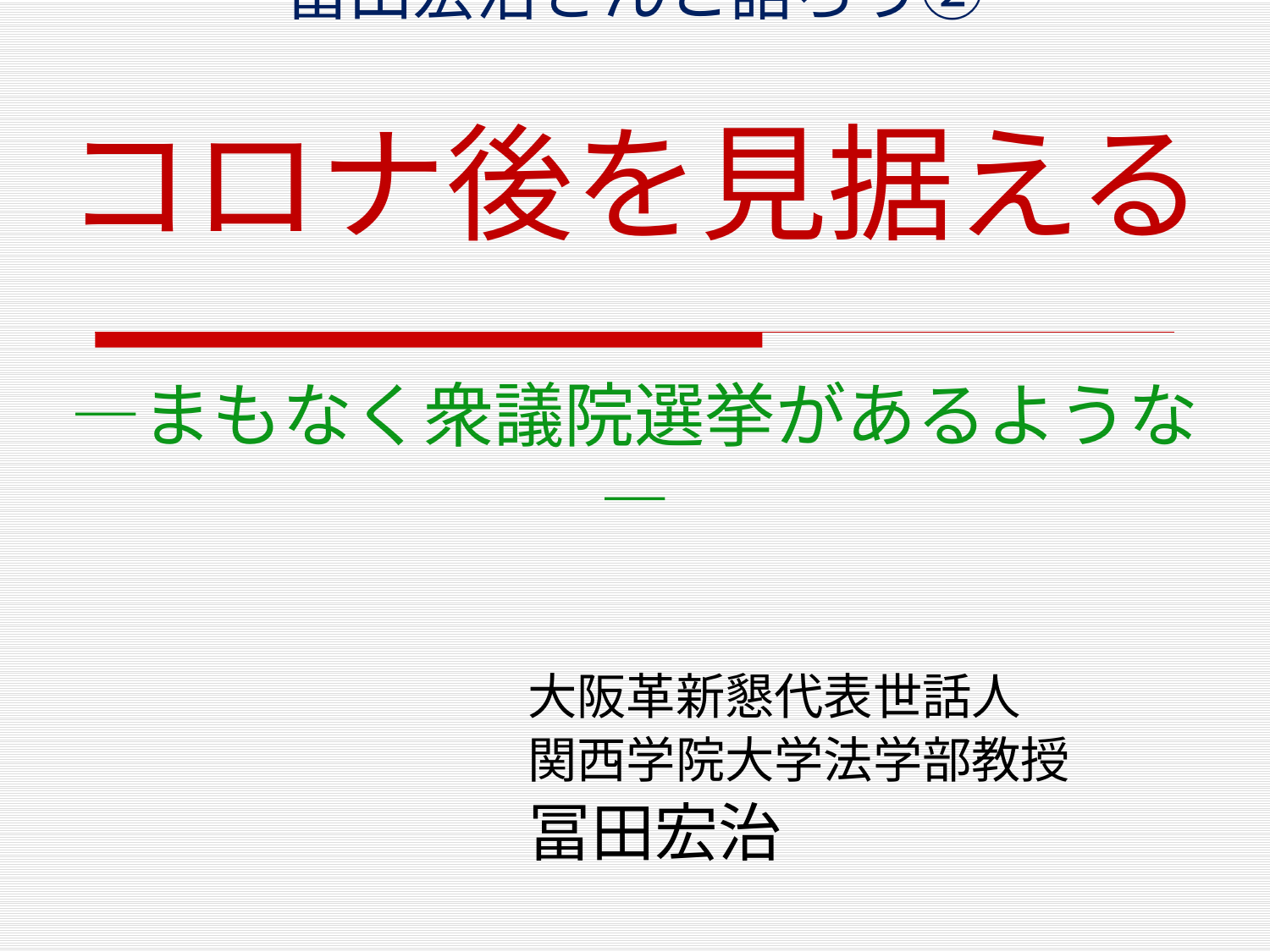

# 冨田宏治さんと語ろう② コロナ後を見据える ―まもなく衆議院選挙があるような―
大阪革新懇代表世話人
関西学院大学法学部教授
冨田宏治